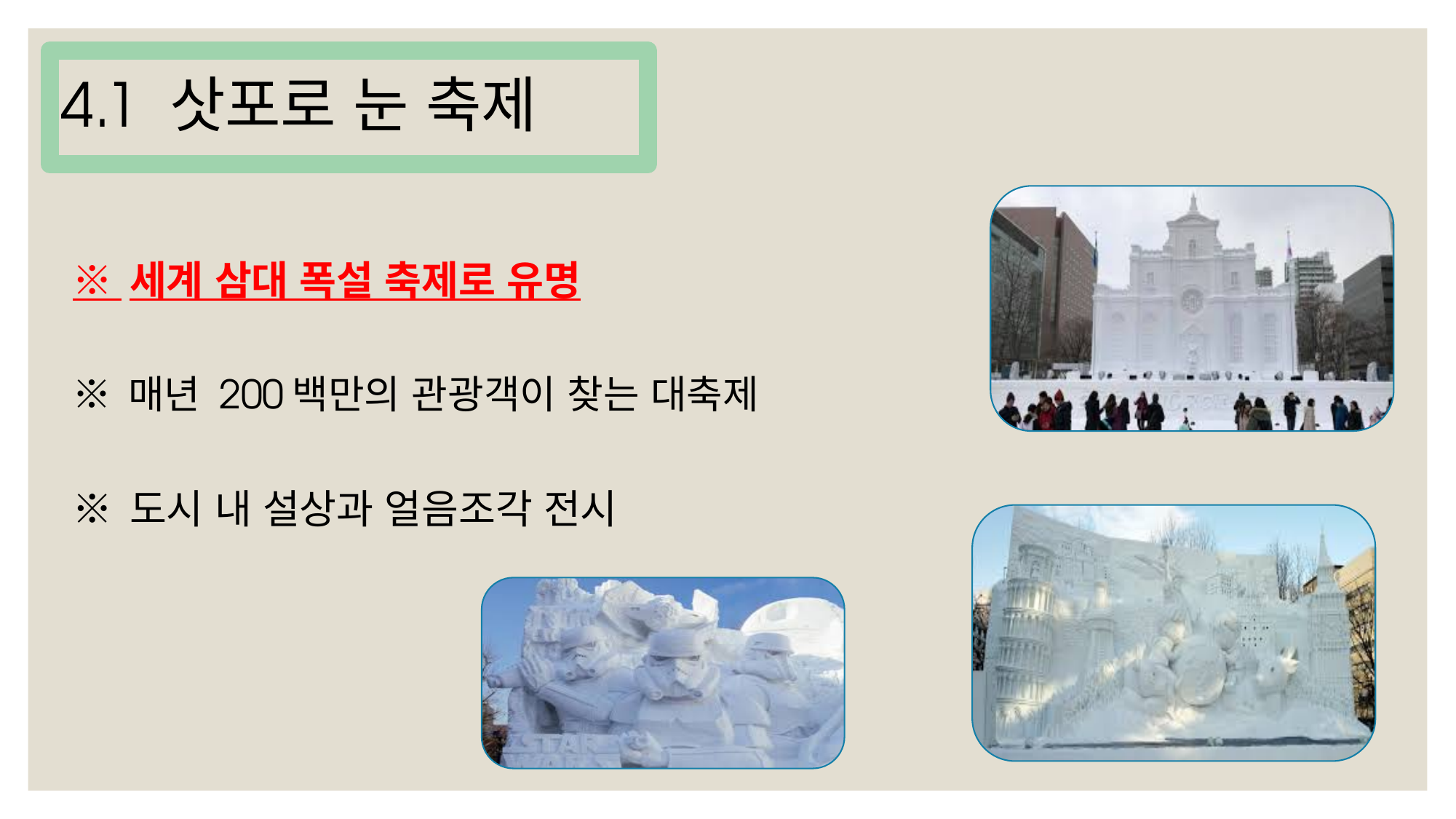

4.1 삿포로 눈 축제

※ 세계 삼대 폭설 축제로 유명
※ 매년 200백만의 관광객이 찾는 대축제
※ 도시 내 설상과 얼음조각 전시